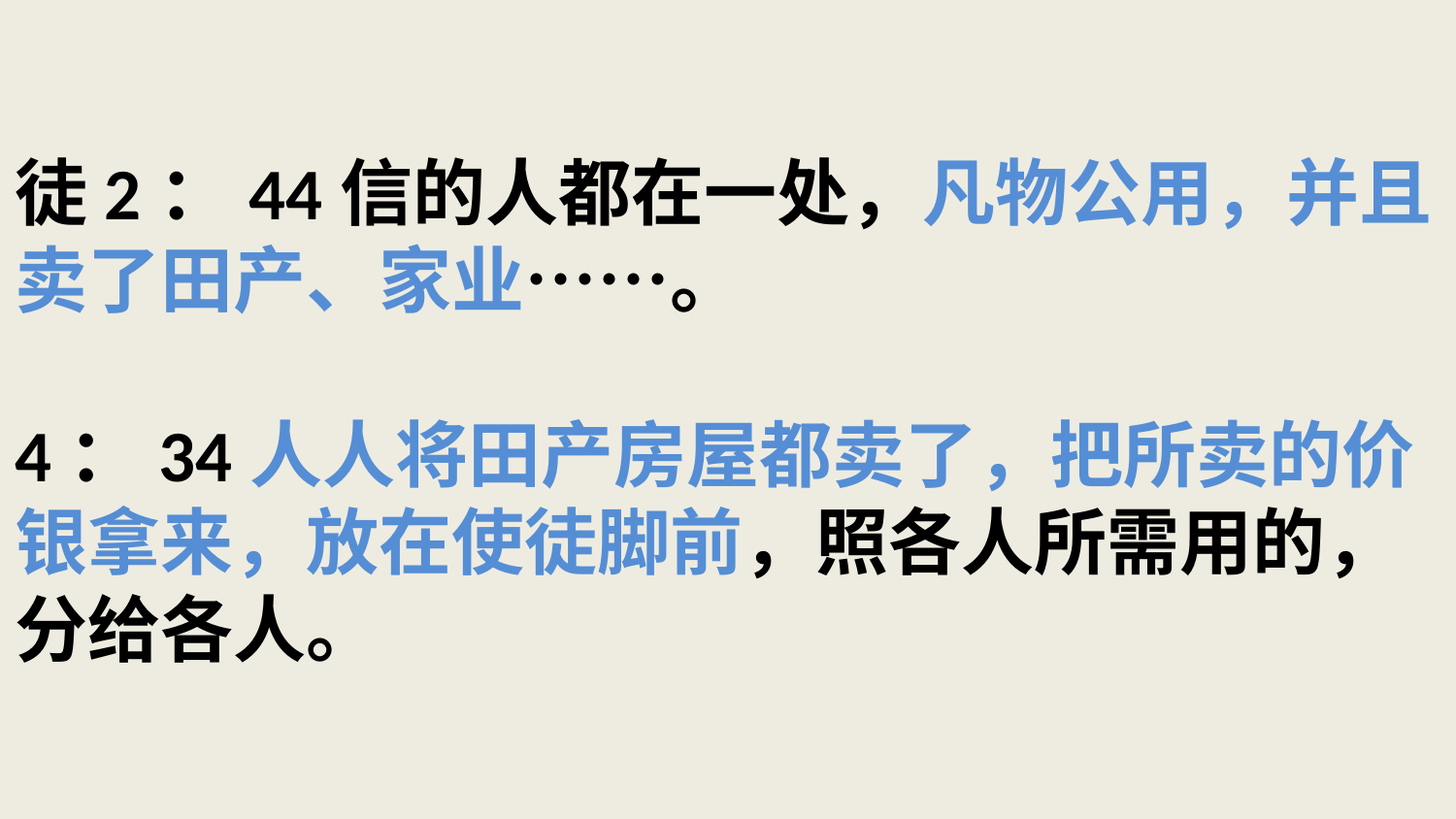

# 徒2：44信的人都在一处，凡物公用，并且卖了田产、家业……。 4：34人人将田产房屋都卖了，把所卖的价银拿来，放在使徒脚前，照各人所需用的，分给各人。